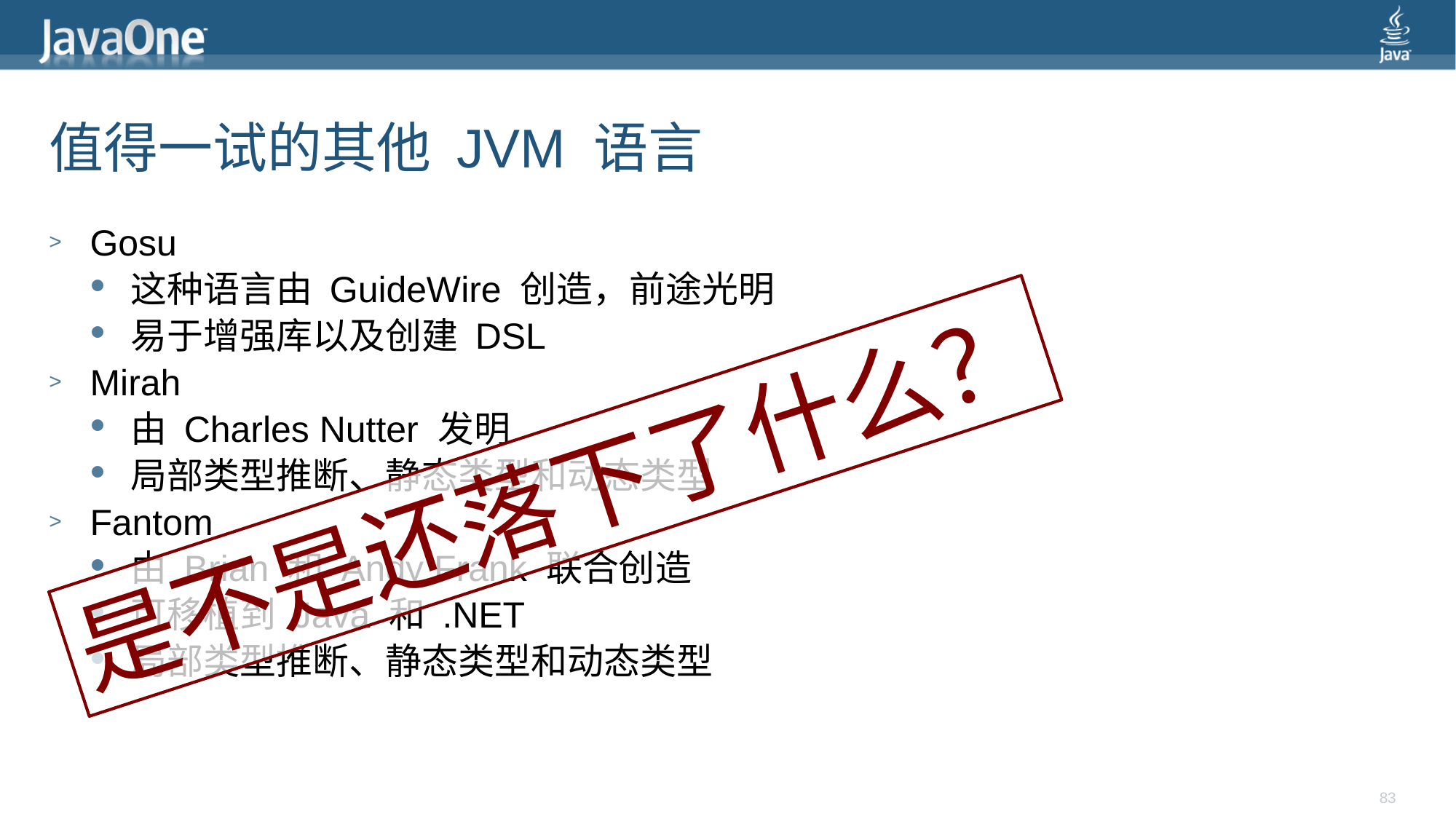

# 值得一试的其他 JVM 语言
Gosu
这种语言由 GuideWire 创造，前途光明
易于增强库以及创建 DSL
Mirah
由 Charles Nutter 发明
局部类型推断、静态类型和动态类型
Fantom
由 Brian 和 Andy Frank 联合创造
可移植到 Java 和 .NET
局部类型推断、静态类型和动态类型
是不是还落下了什么？
83